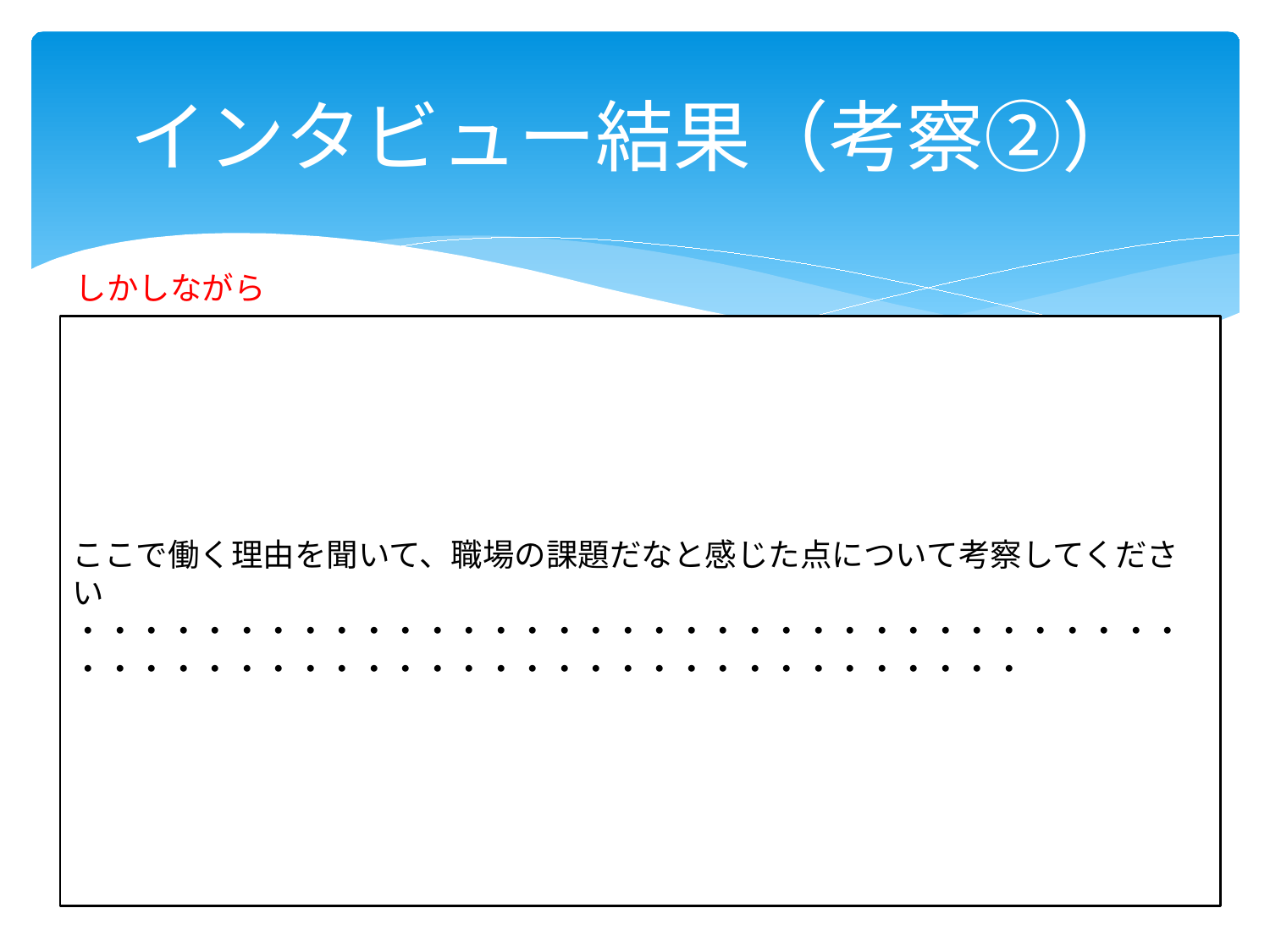

# インタビュー結果（考察②）
しかしながら
ここで働く理由を聞いて、職場の課題だなと感じた点について考察してください
・・・・・・・・・・・・・・・・・・・・・・・・・・・・・・・・・・・・・・・・・・・・・・・・・・・・・・・・・・・・・・・・・